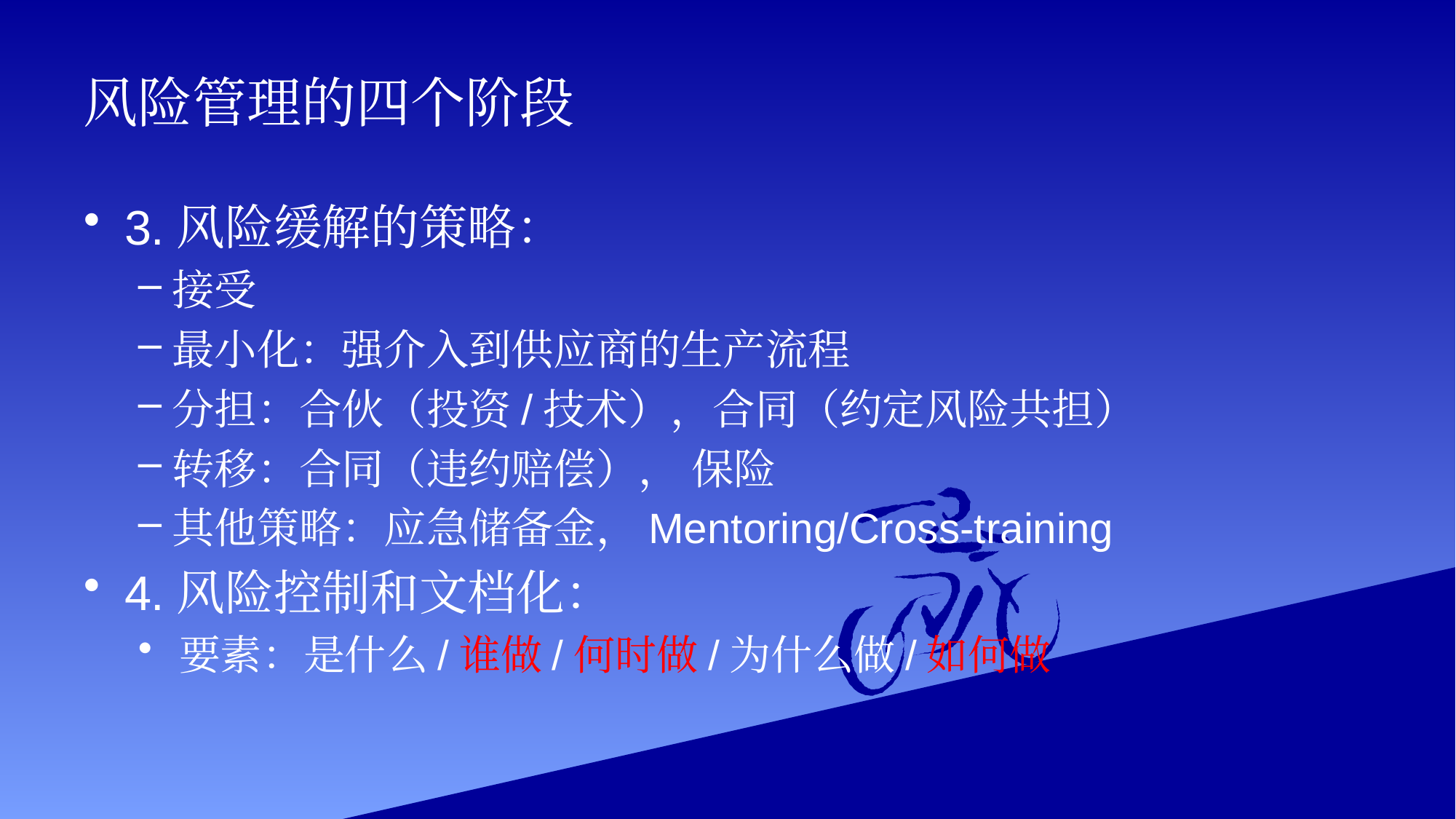

# 风险管理的四个阶段
3.风险缓解的策略：
接受
最小化：强介入到供应商的生产流程
分担：合伙（投资/技术），合同（约定风险共担）
转移：合同（违约赔偿）， 保险
其他策略：应急储备金，Mentoring/Cross-training
4.风险控制和文档化：
要素：是什么/谁做/何时做/为什么做/如何做